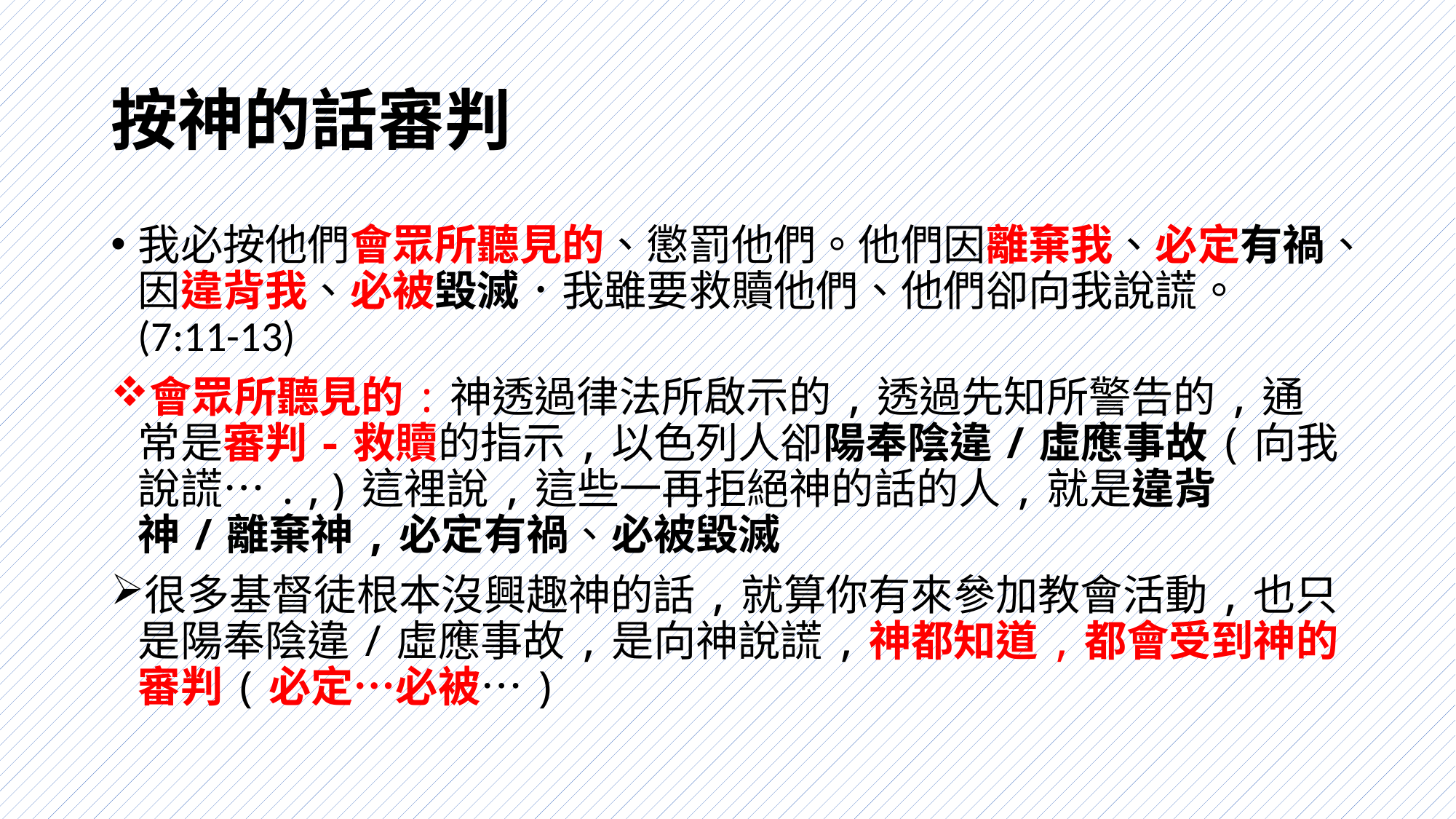

# 按神的話審判
我必按他們會眾所聽見的、懲罰他們。他們因離棄我、必定有禍、因違背我、必被毀滅．我雖要救贖他們、他們卻向我說謊。(7:11-13)
會眾所聽見的:神透過律法所啟示的,透過先知所警告的,通常是審判-救贖的指示,以色列人卻陽奉陰違/虛應事故(向我說謊….,)這裡說,這些一再拒絕神的話的人,就是違背神/離棄神,必定有禍、必被毀滅
很多基督徒根本沒興趣神的話,就算你有來參加教會活動,也只是陽奉陰違/虛應事故,是向神說謊,神都知道,都會受到神的審判(必定…必被…)